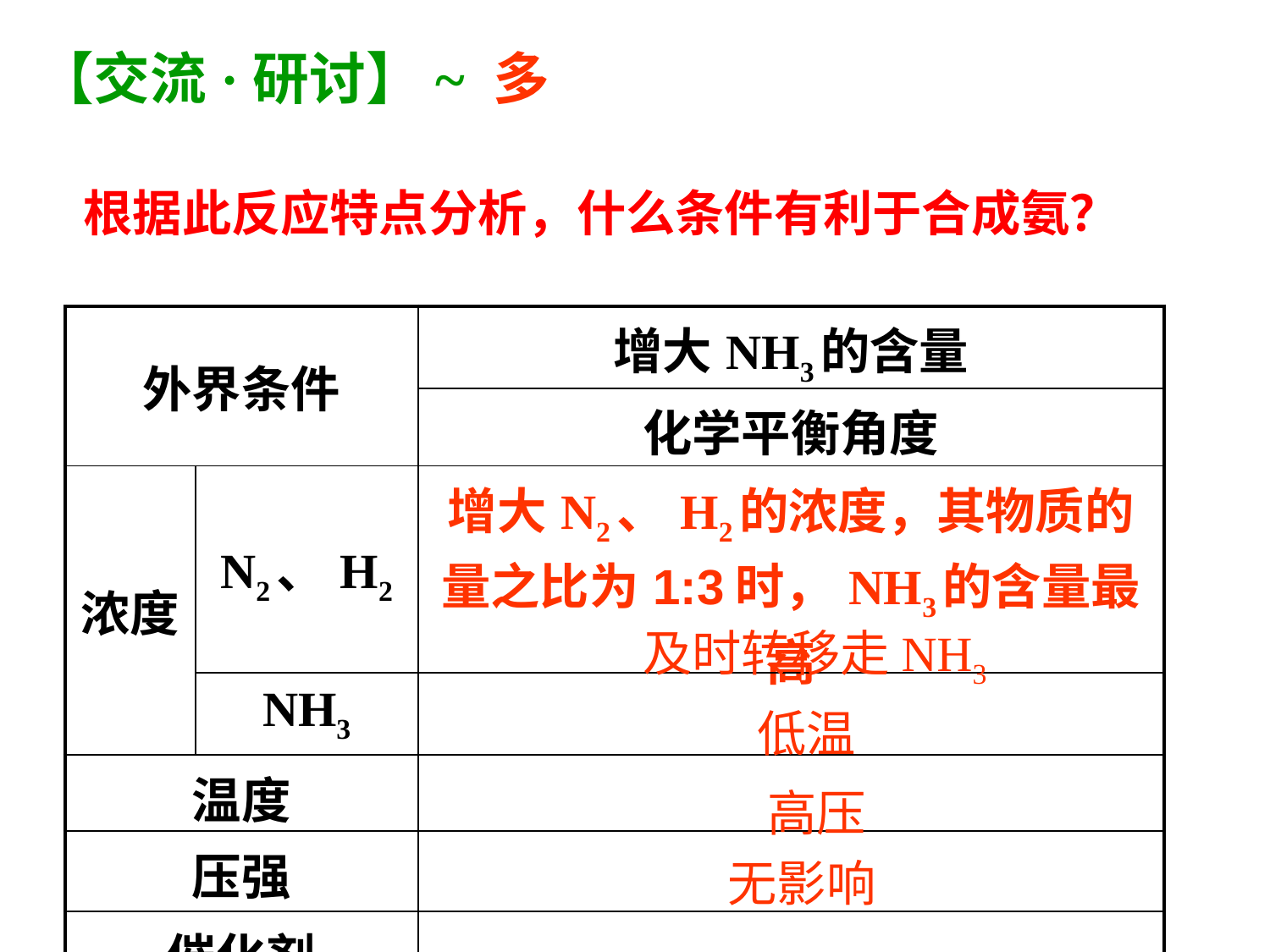

【交流·研讨】~ 多
根据此反应特点分析，什么条件有利于合成氨？
| 外界条件 |  | 增大NH3的含量 |
| --- | --- | --- |
|  |  | 化学平衡角度 |
| 浓度 | N2、H2 | 增大N2、H2的浓度，其物质的量之比为1:3时，NH3的含量最高 |
|  | NH3 |  |
| 温度 |  |  |
| 压强 |  |  |
| 催化剂 |  |  |
及时转移走NH3
低温
高压
无影响